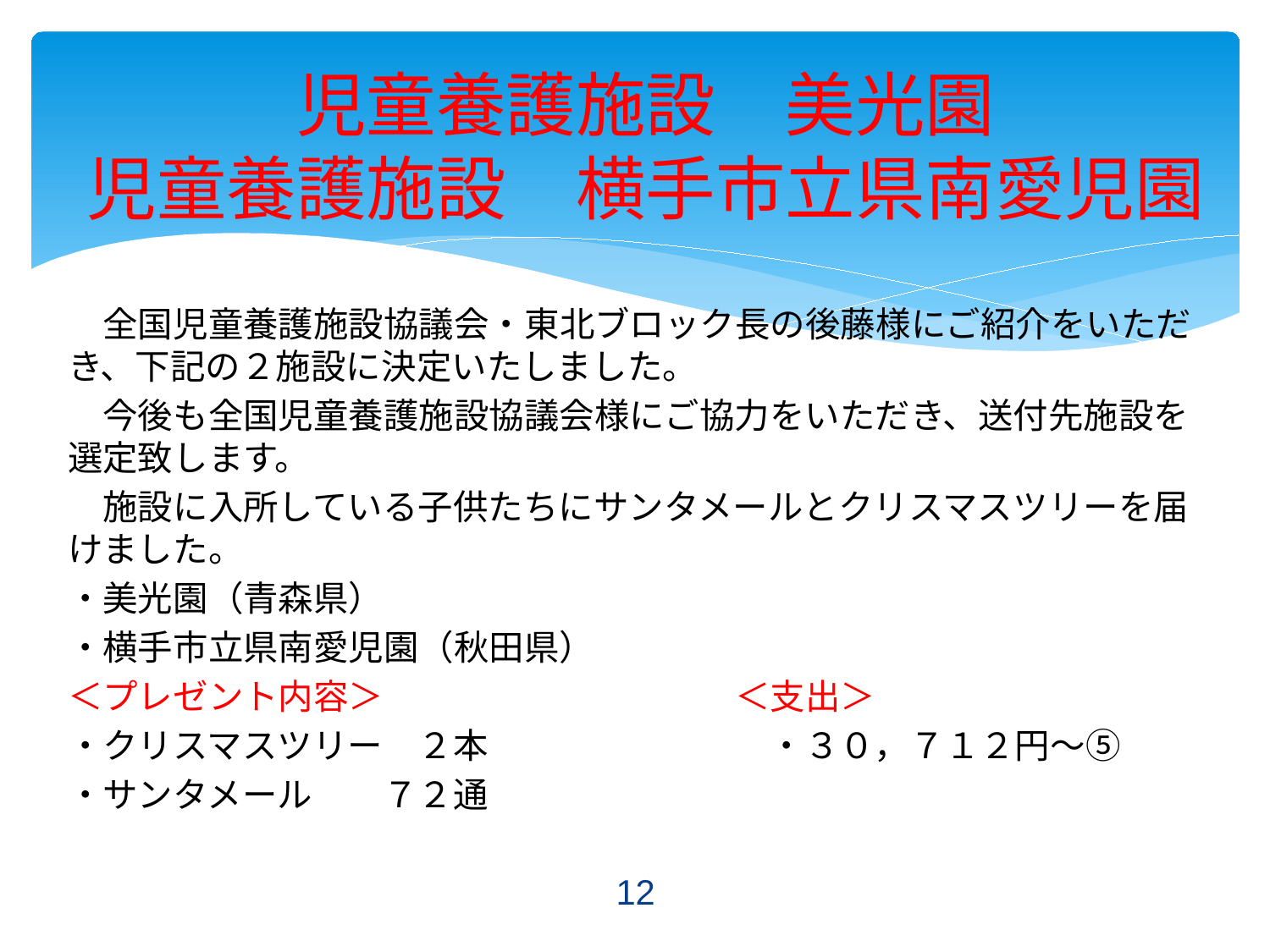

# 児童養護施設　美光園 児童養護施設　横手市立県南愛児園
　全国児童養護施設協議会・東北ブロック長の後藤様にご紹介をいただき、下記の２施設に決定いたしました。
　今後も全国児童養護施設協議会様にご協力をいただき、送付先施設を選定致します。
　施設に入所している子供たちにサンタメールとクリスマスツリーを届けました。
・美光園（青森県）
・横手市立県南愛児園（秋田県）
＜プレゼント内容＞　　　　　　　　　　＜支出＞
・クリスマスツリー　２本　　　　　　　　・３０，７１２円～⑤
・サンタメール　　７２通

12